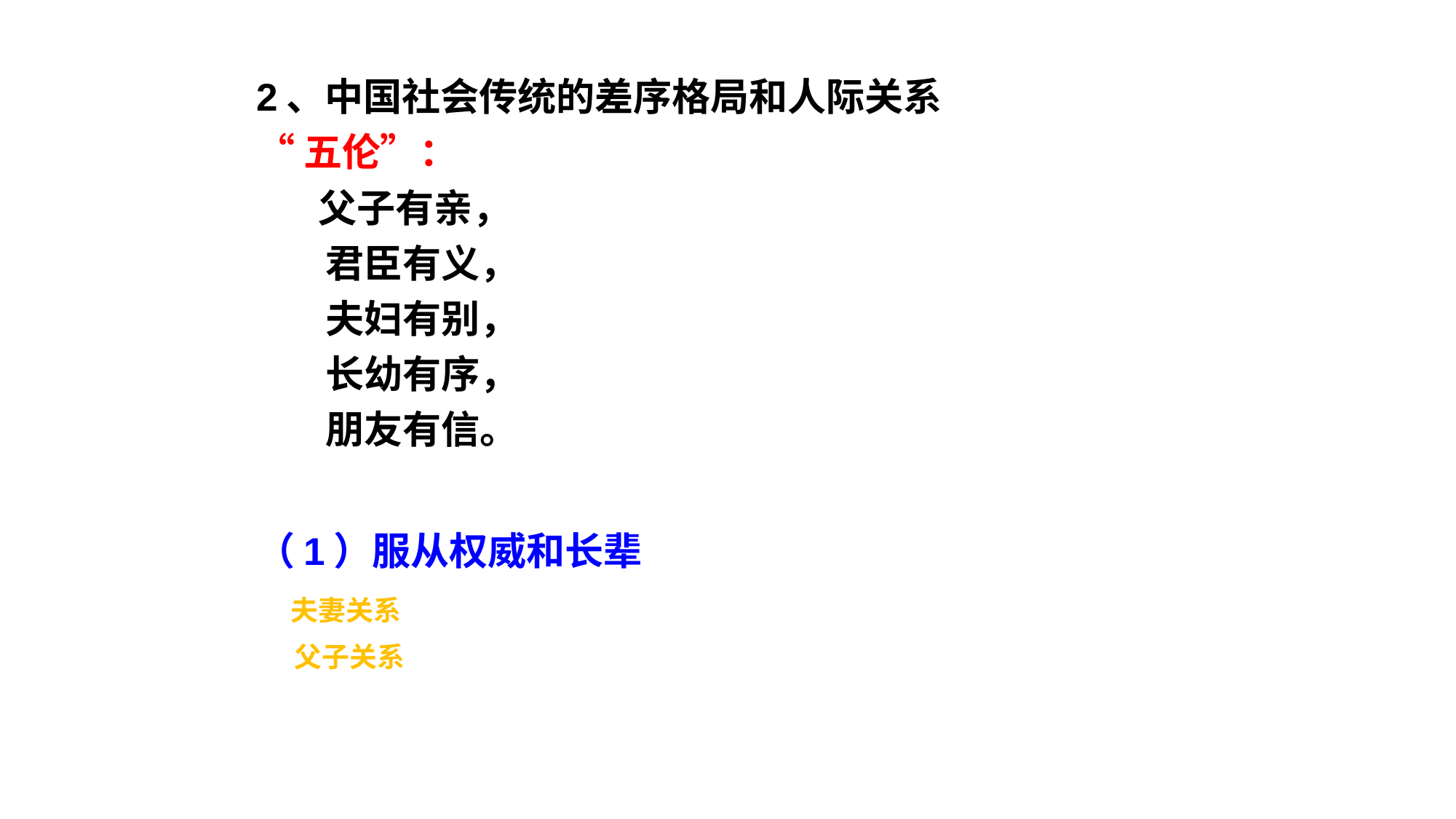

2、中国社会传统的差序格局和人际关系
“五伦”：
          父子有亲，
       君臣有义，
       夫妇有别，
       长幼有序，
       朋友有信。

（1）服从权威和长辈
   夫妻关系
     父子关系